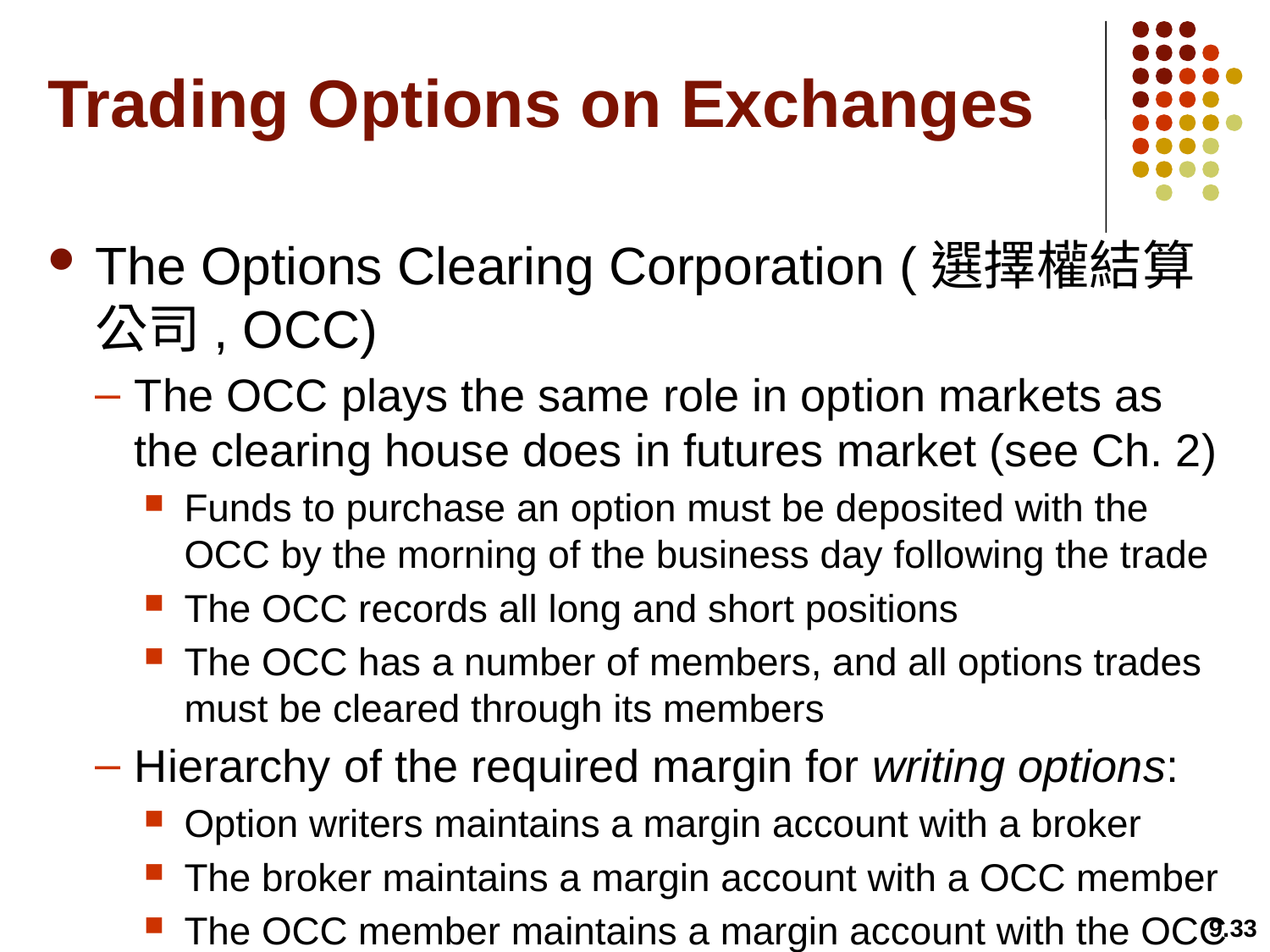

# Trading Options on Exchanges
The Options Clearing Corporation (選擇權結算公司, OCC)
The OCC plays the same role in option markets as the clearing house does in futures market (see Ch. 2)
Funds to purchase an option must be deposited with the OCC by the morning of the business day following the trade
The OCC records all long and short positions
The OCC has a number of members, and all options trades must be cleared through its members
Hierarchy of the required margin for writing options:
Option writers maintains a margin account with a broker
The broker maintains a margin account with a OCC member
The OCC member maintains a margin account with the OCC
9.33